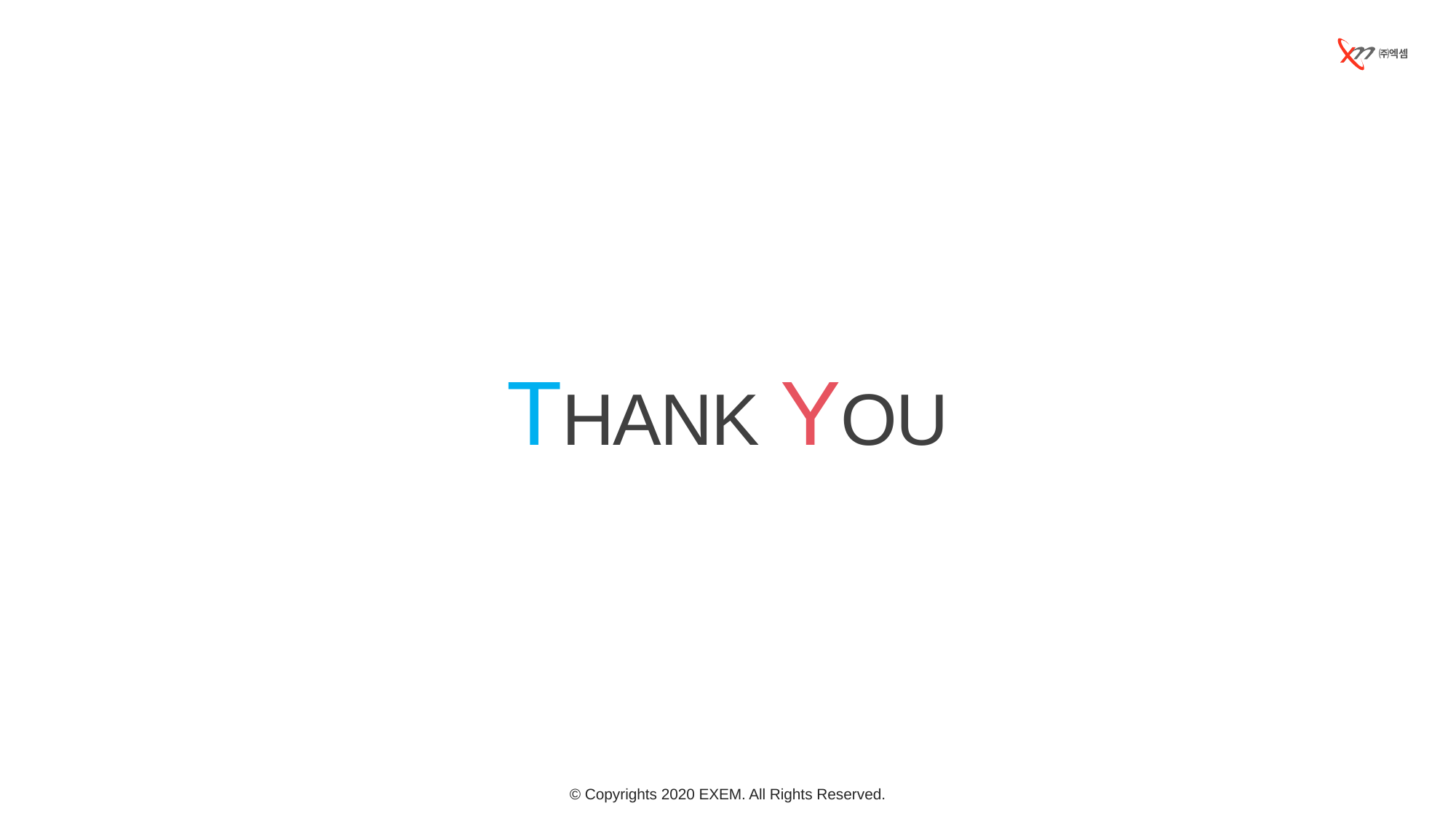

㈜엑셈
THANK YOU
© Copyrights 2020 EXEM. All Rights Reserved.